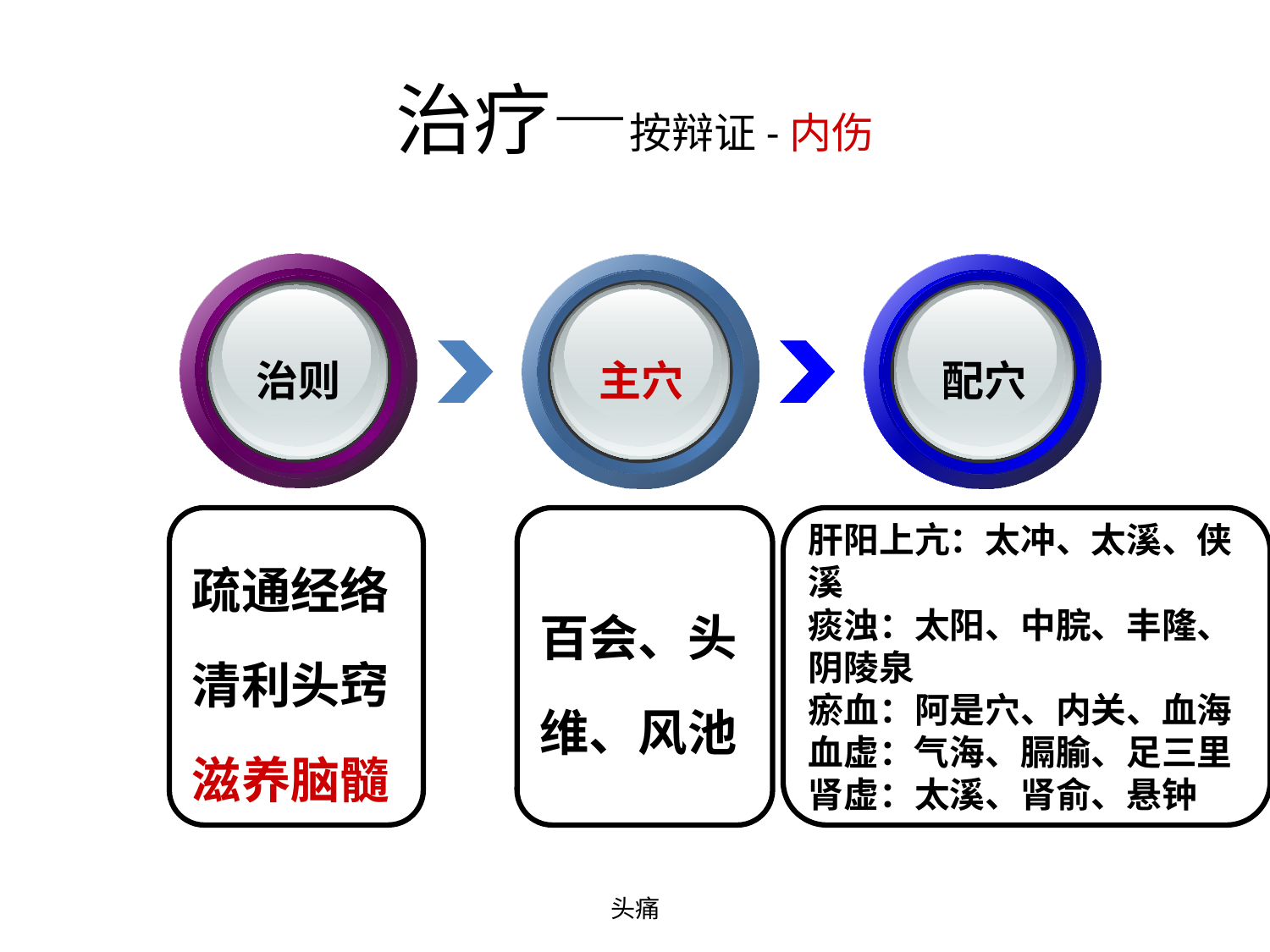

# 治疗—按辩证-内伤

疏通经络
清利头窍
滋养脑髓

治则
主穴
配穴
百会、头维、风池
肝阳上亢：太冲、太溪、侠溪
痰浊：太阳、中脘、丰隆、阴陵泉
瘀血：阿是穴、内关、血海
血虚：气海、膈腧、足三里
肾虚：太溪、肾俞、悬钟
头痛